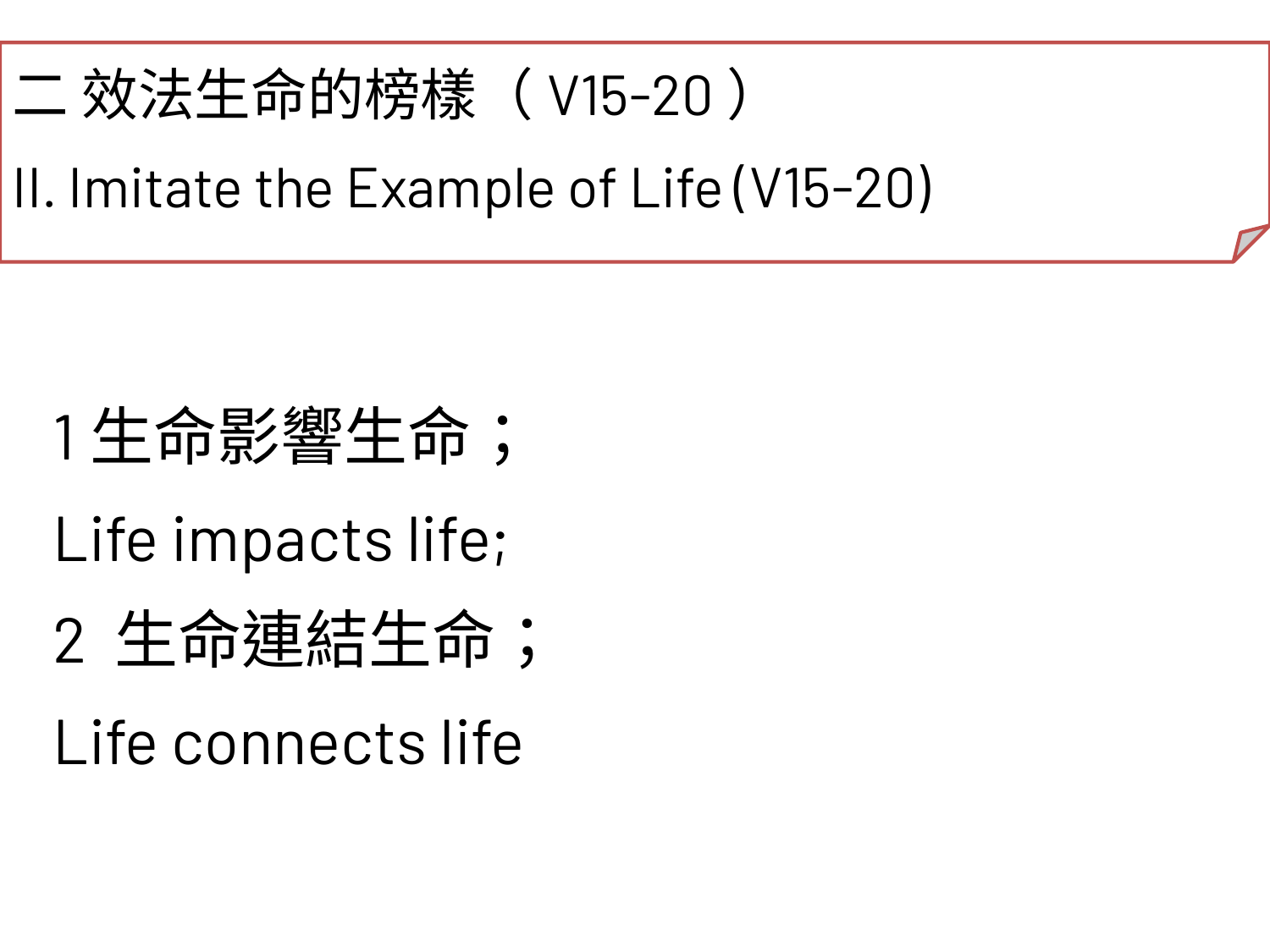

二 效法生命的榜樣（V15-20）
II. Imitate the Example of Life (V15-20)
1生命影響生命；
Life impacts life;
2 生命連結生命；
Life connects life